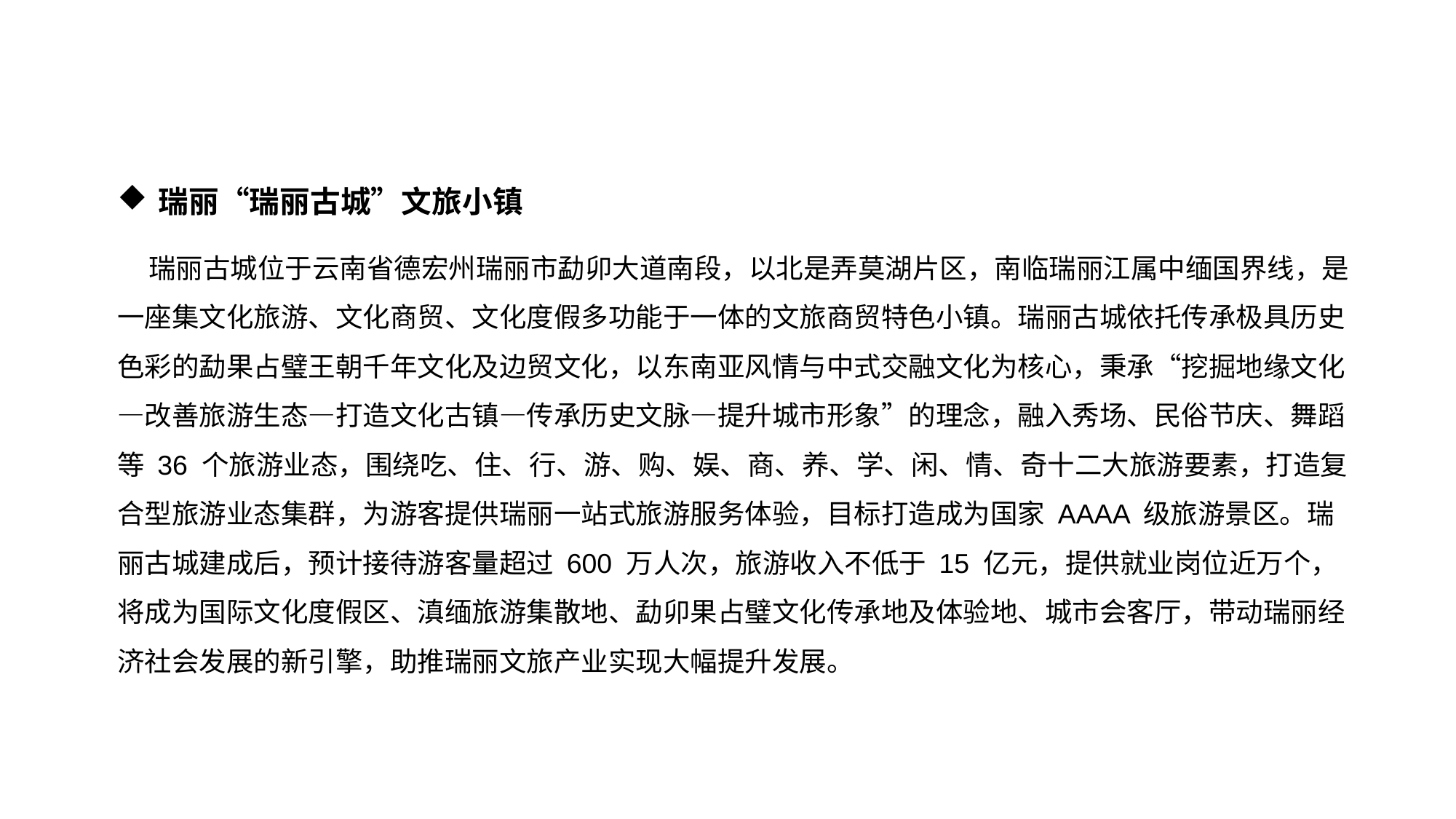

瑞丽“瑞丽古城”文旅小镇
    瑞丽古城位于云南省德宏州瑞丽市勐卯大道南段，以北是弄莫湖片区，南临瑞丽江属中缅国界线，是一座集文化旅游、文化商贸、文化度假多功能于一体的文旅商贸特色小镇。瑞丽古城依托传承极具历史色彩的勐果占璧王朝千年文化及边贸文化，以东南亚风情与中式交融文化为核心，秉承“挖掘地缘文化—改善旅游生态—打造文化古镇—传承历史文脉—提升城市形象”的理念，融入秀场、民俗节庆、舞蹈等 36 个旅游业态，围绕吃、住、行、游、购、娱、商、养、学、闲、情、奇十二大旅游要素，打造复合型旅游业态集群，为游客提供瑞丽一站式旅游服务体验，目标打造成为国家 AAAA 级旅游景区。瑞丽古城建成后，预计接待游客量超过 600 万人次，旅游收入不低于 15 亿元，提供就业岗位近万个，将成为国际文化度假区、滇缅旅游集散地、勐卯果占璧文化传承地及体验地、城市会客厅，带动瑞丽经济社会发展的新引擎，助推瑞丽文旅产业实现大幅提升发展。